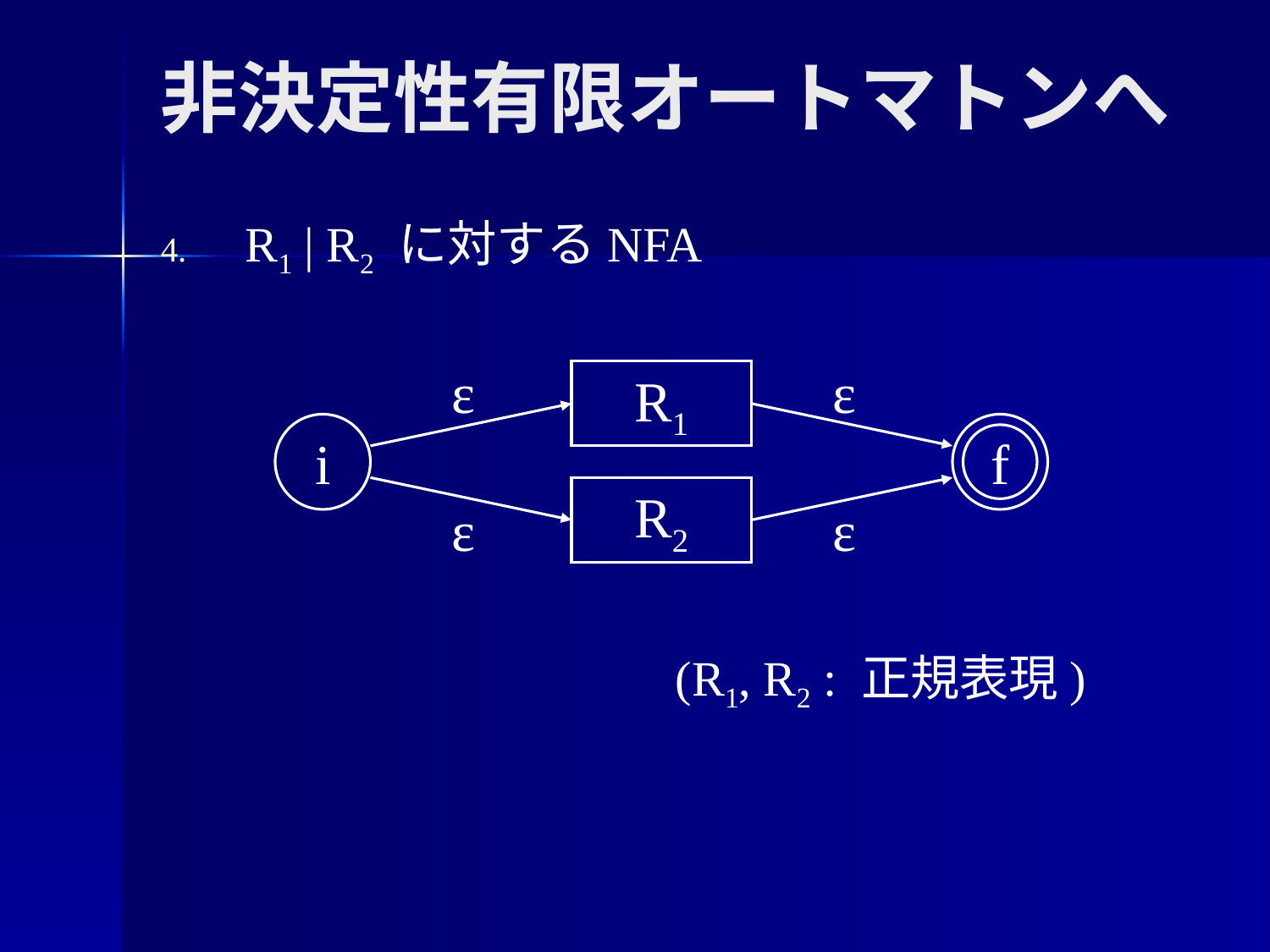

# 非決定性有限オートマトンへ
R1 | R2 に対するNFA

ε

ε

R1
i
f

ε
R2

ε
(R1, R2 : 正規表現)